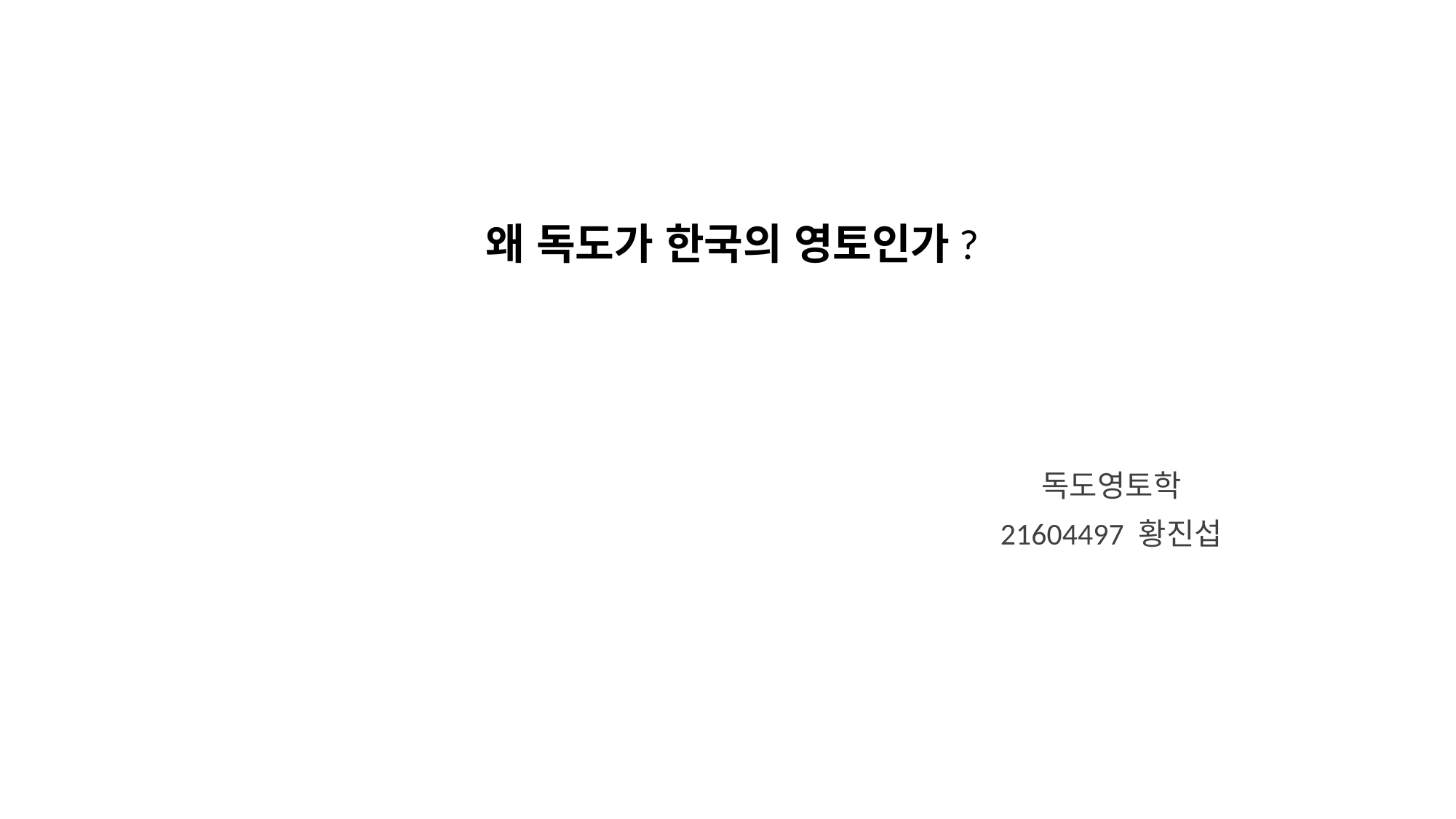

# 왜 독도가 한국의 영토인가?
독도영토학
21604497 황진섭